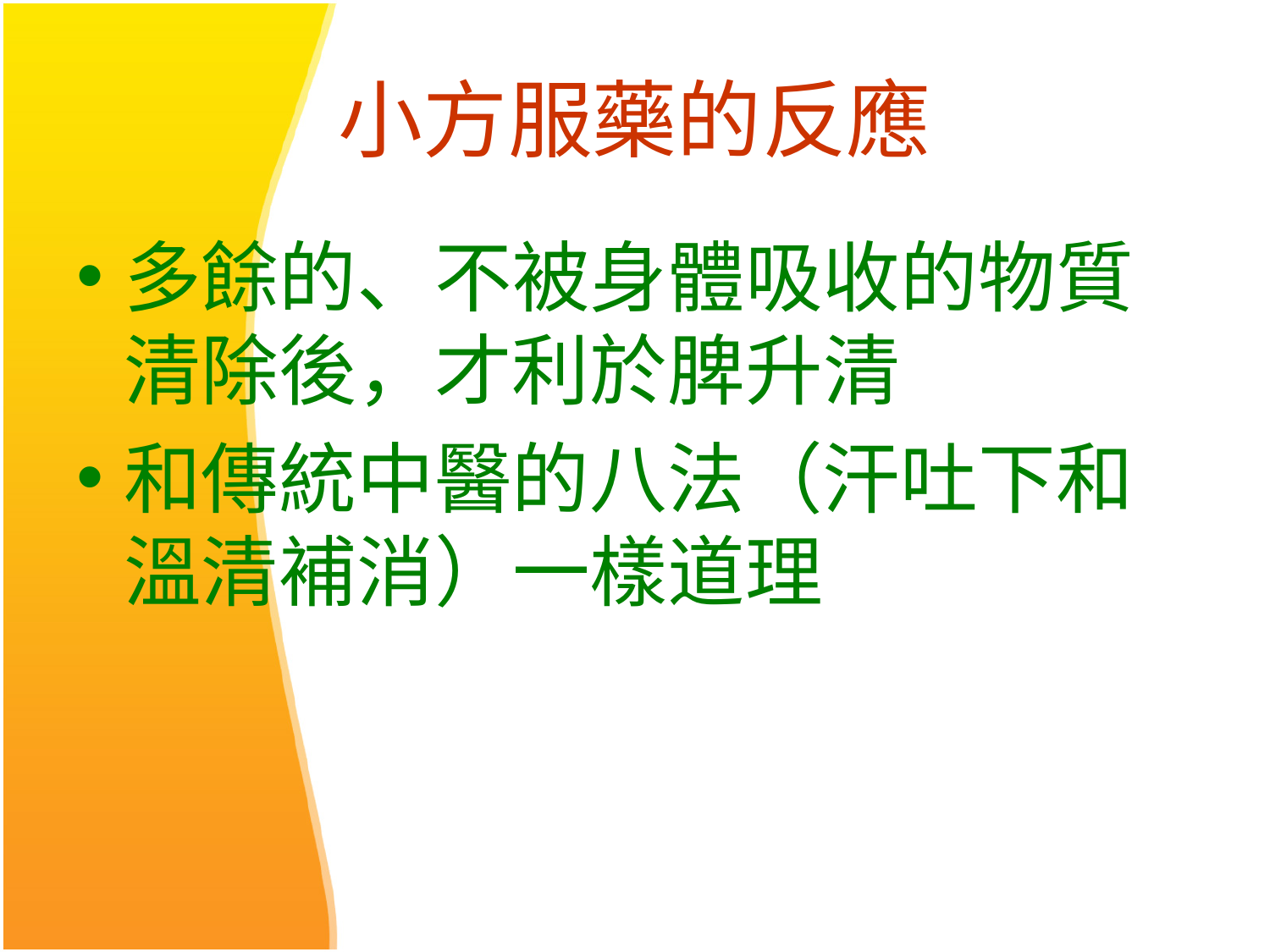

# 小方服藥的反應
多餘的、不被身體吸收的物質清除後，才利於脾升清
和傳統中醫的八法（汗吐下和溫清補消）一樣道理